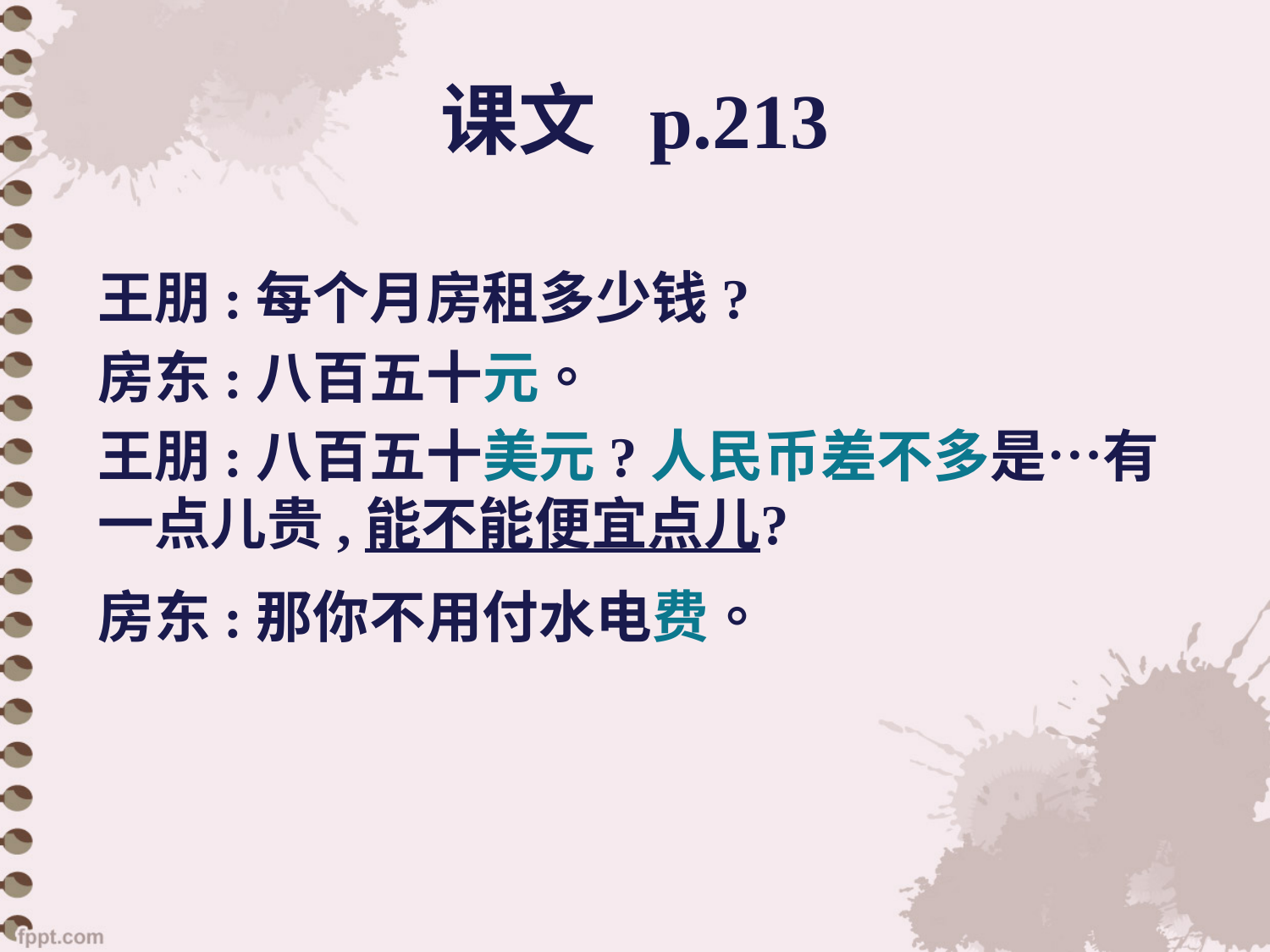

# 课文  p.213
王朋:每个月房租多少钱?
房东:八百五十元。
王朋:八百五十美元?人民币差不多是…有一点儿贵,能不能便宜点儿?
房东:那你不用付水电费。